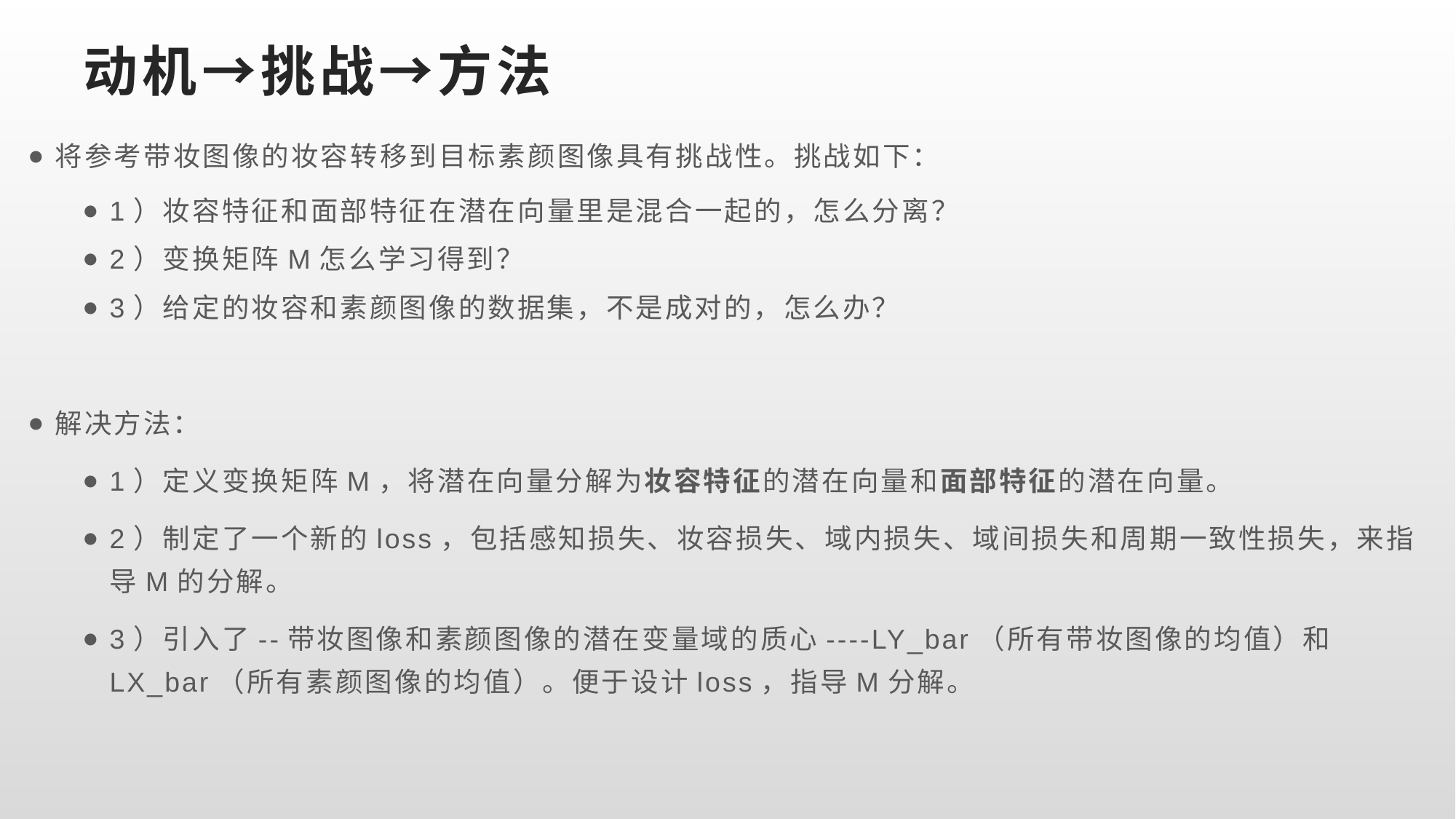

# 动机→挑战→方法
将参考带妆图像的妆容转移到目标素颜图像具有挑战性。挑战如下：
1）妆容特征和面部特征在潜在向量里是混合一起的，怎么分离？
2）变换矩阵M怎么学习得到？
3）给定的妆容和素颜图像的数据集，不是成对的，怎么办？

解决方法：
1）定义变换矩阵M，将潜在向量分解为妆容特征的潜在向量和面部特征的潜在向量。
2）制定了一个新的loss，包括感知损失、妆容损失、域内损失、域间损失和周期一致性损失，来指导M的分解。
3）引入了--带妆图像和素颜图像的潜在变量域的质心----LY_bar（所有带妆图像的均值）和LX_bar（所有素颜图像的均值）。便于设计loss，指导M分解。